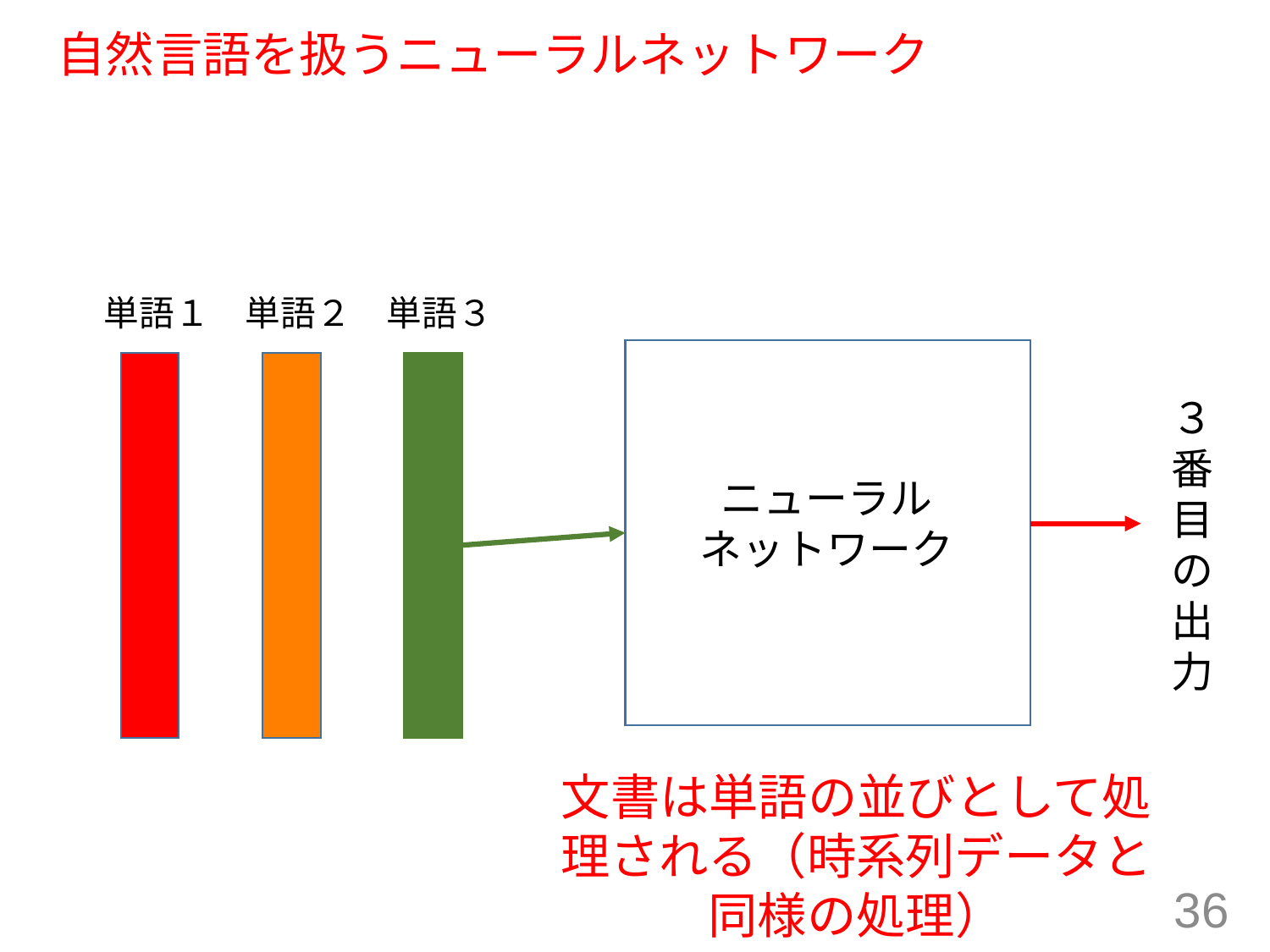

# 自然言語を扱うニューラルネットワーク
単語１　単語２　単語３

３
番
目
の
出
力
ニューラル
ネットワーク
文書は単語の並びとして処理される（時系列データと同様の処理）
36